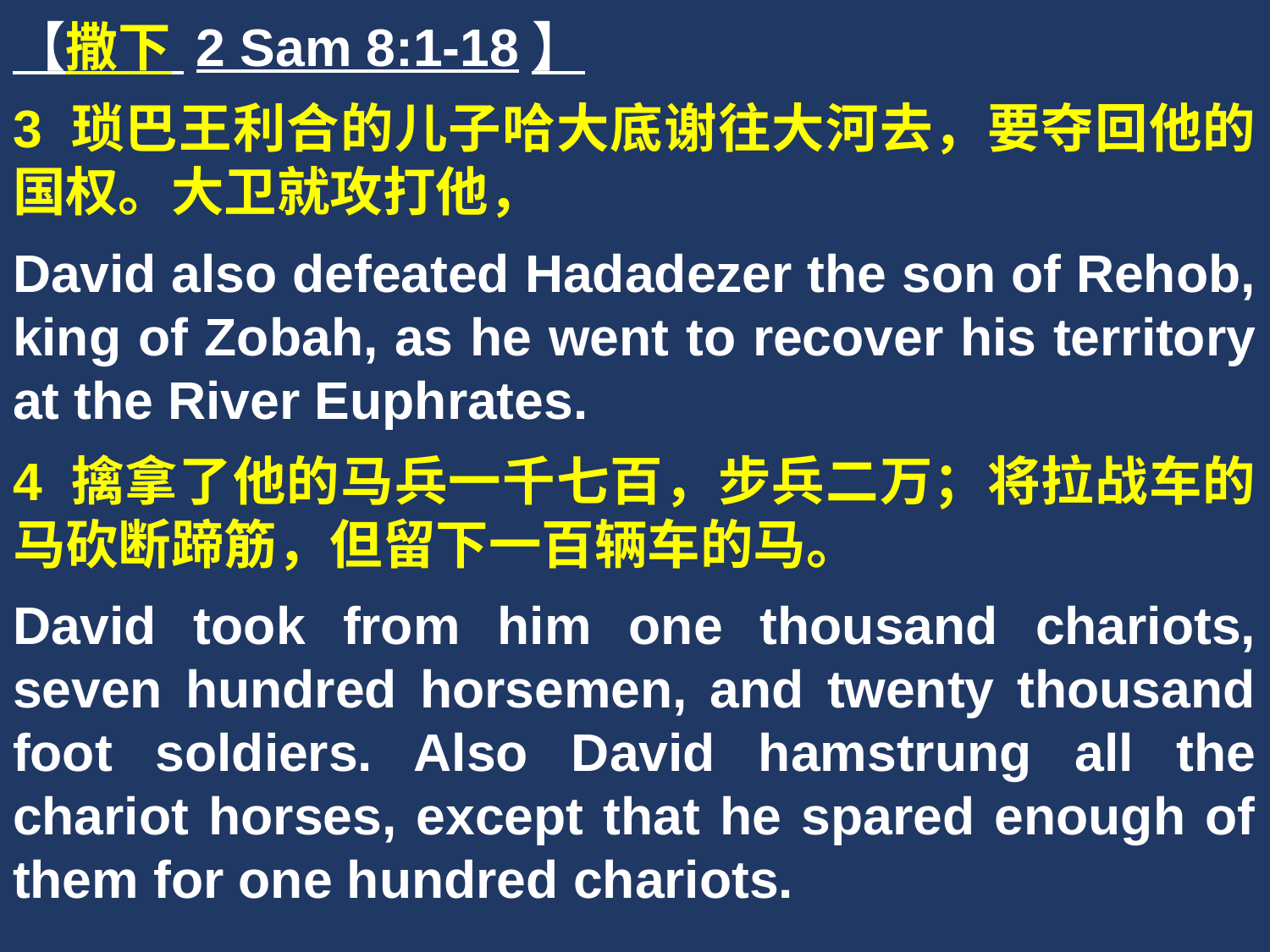

【撒下 2 Sam 8:1-18】
3 琐巴王利合的儿子哈大底谢往大河去，要夺回他的国权。大卫就攻打他，
David also defeated Hadadezer the son of Rehob, king of Zobah, as he went to recover his territory at the River Euphrates.
4 擒拿了他的马兵一千七百，步兵二万；将拉战车的马砍断蹄筋，但留下一百辆车的马。
David took from him one thousand chariots, seven hundred horsemen, and twenty thousand foot soldiers. Also David hamstrung all the chariot horses, except that he spared enough of them for one hundred chariots.